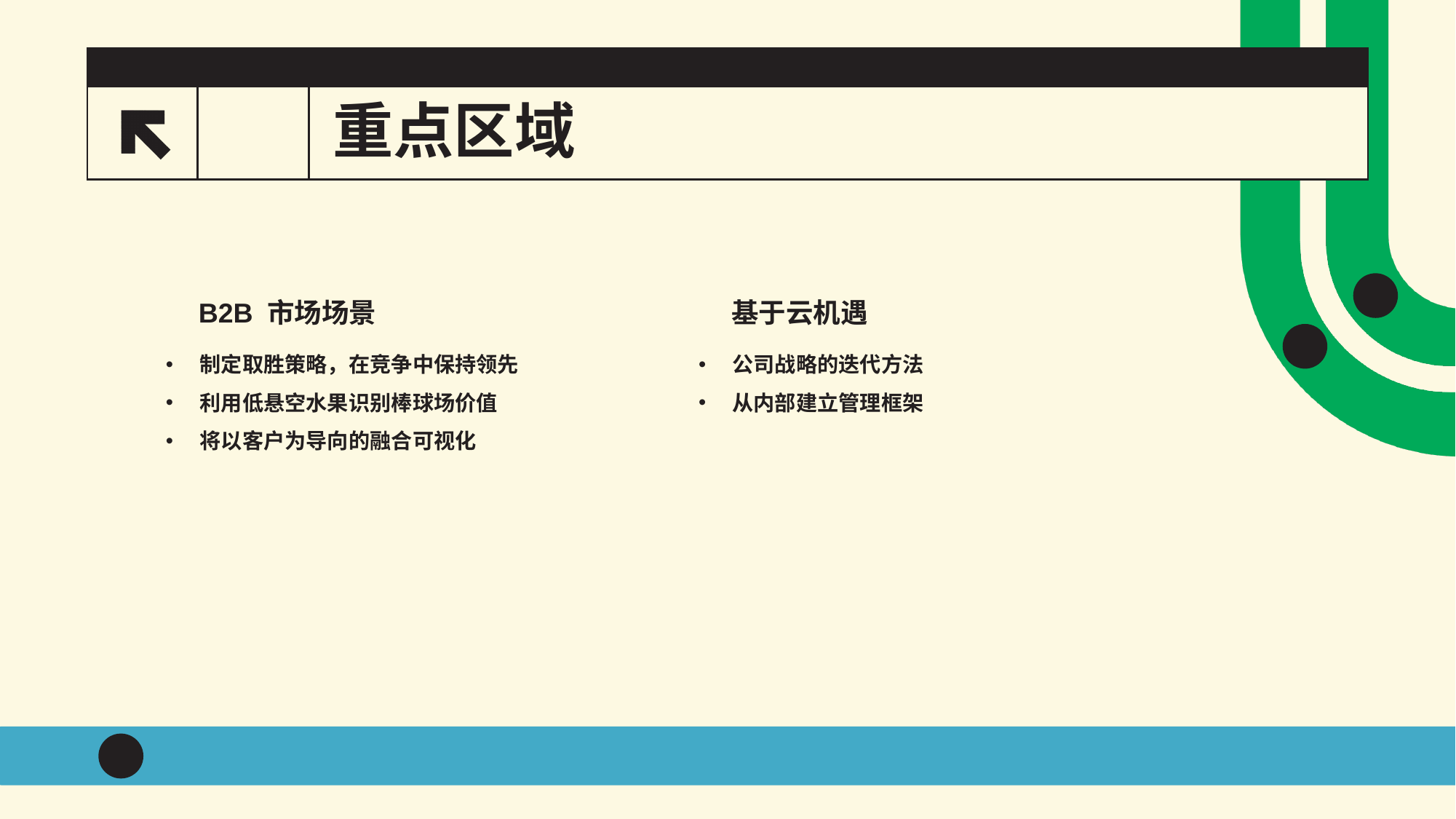

# 重点区域

11
B2B 市场场景
基于云机遇
制定取胜策略，在竞争中保持领先
利用低悬空水果识别棒球场价值
将以客户为导向的融合可视化
公司战略的迭代方法
从内部建立管理框架